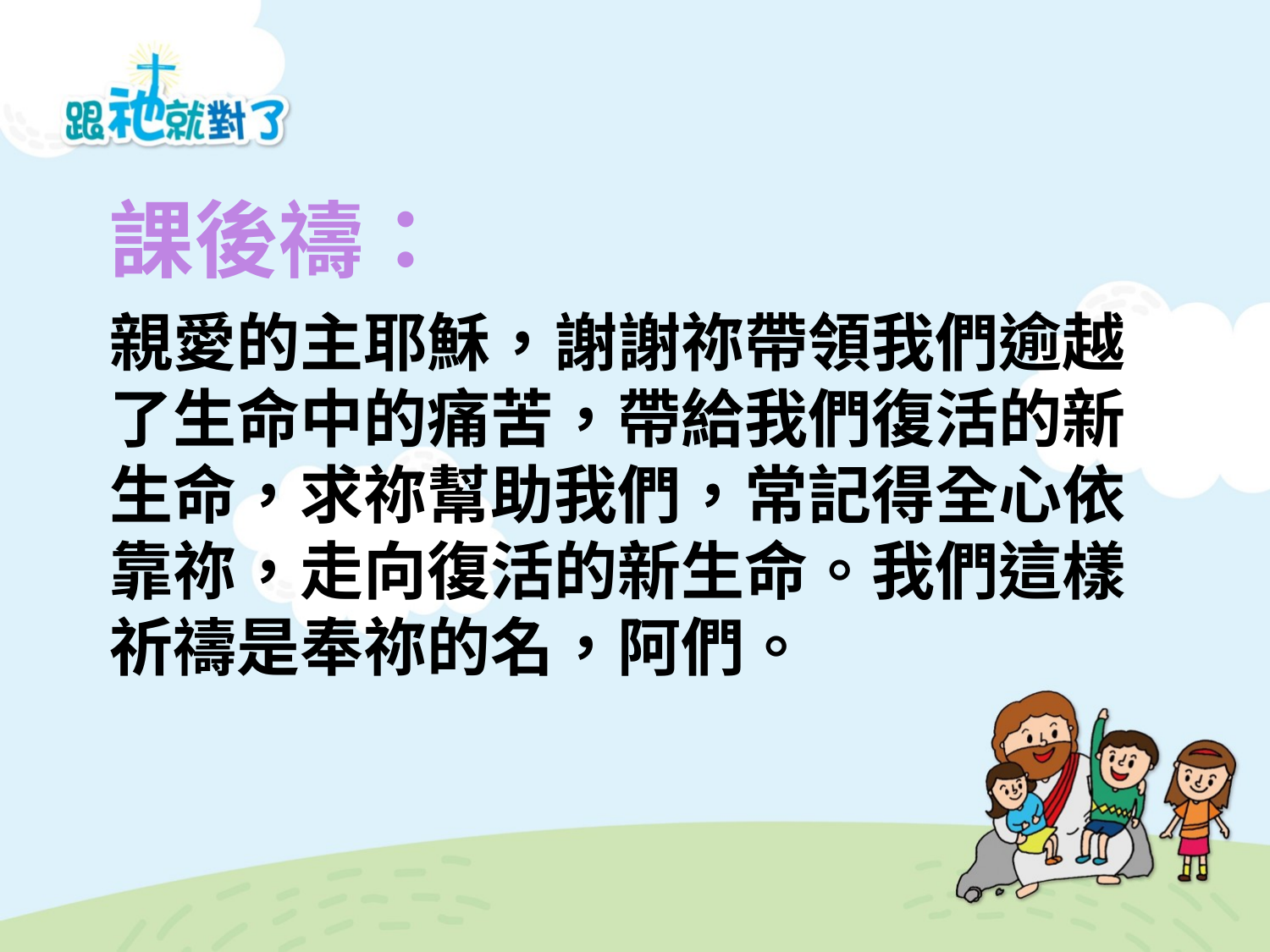

課後禱：
親愛的主耶穌，謝謝祢帶領我們逾越了生命中的痛苦，帶給我們復活的新生命，求祢幫助我們，常記得全心依靠祢，走向復活的新生命。我們這樣祈禱是奉祢的名，阿們。